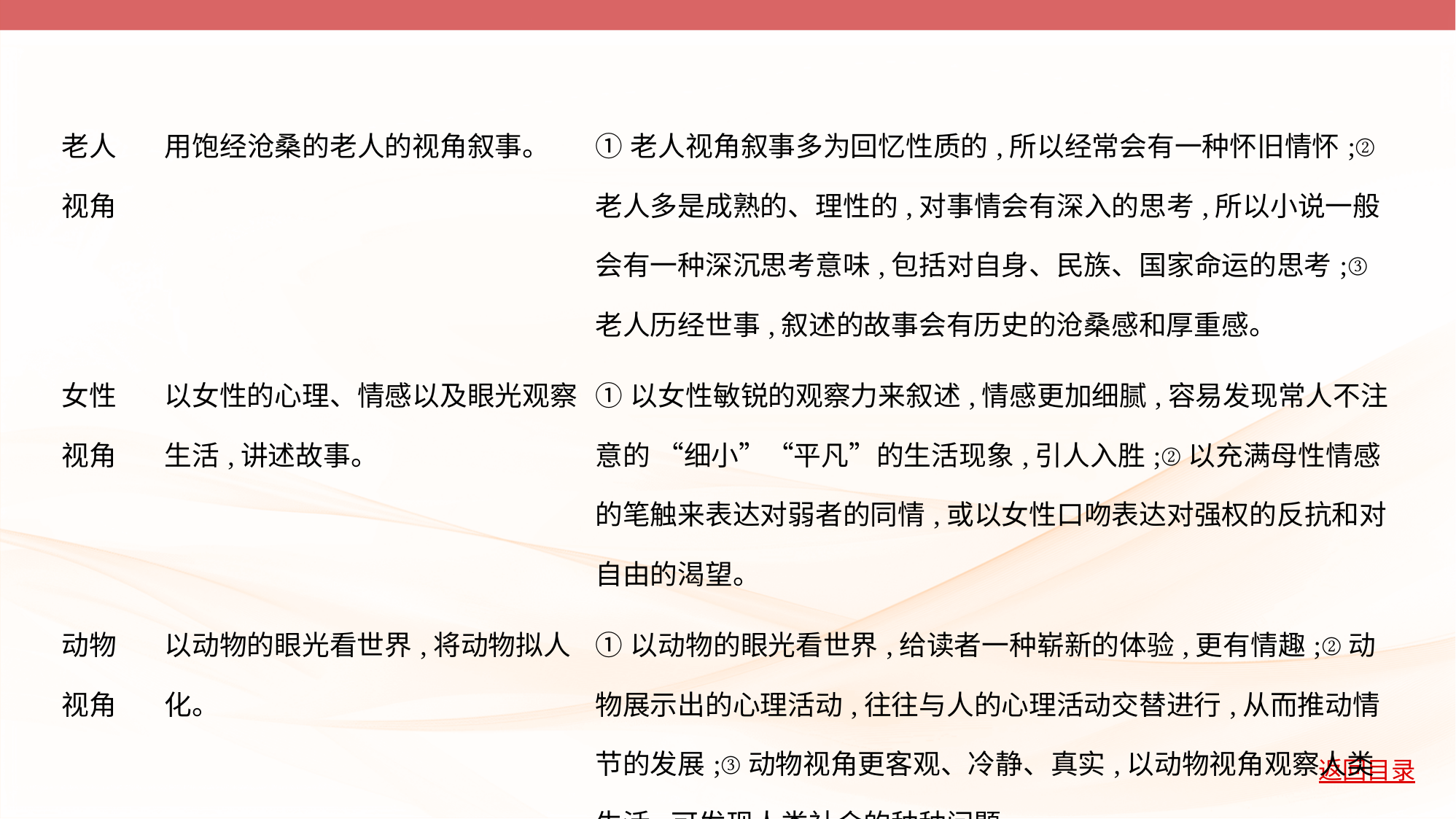

| 老人 视角 | 用饱经沧桑的老人的视角叙事。 | ①老人视角叙事多为回忆性质的,所以经常会有一种怀旧情怀;②老人多是成熟的、理性的,对事情会有深入的思考,所以小说一般会有一种深沉思考意味,包括对自身、民族、国家命运的思考;③老人历经世事,叙述的故事会有历史的沧桑感和厚重感。 |
| --- | --- | --- |
| 女性 视角 | 以女性的心理、情感以及眼光观察 生活,讲述故事。 | ①以女性敏锐的观察力来叙述,情感更加细腻,容易发现常人不注意的 “细小”“平凡”的生活现象,引人入胜;②以充满母性情感的笔触来表达对弱者的同情,或以女性口吻表达对强权的反抗和对自由的渴望。 |
| 动物 视角 | 以动物的眼光看世界,将动物拟人 化。 | ①以动物的眼光看世界,给读者一种崭新的体验,更有情趣;②动物展示出的心理活动,往往与人的心理活动交替进行,从而推动情节的发展;③动物视角更客观、冷静、真实,以动物视角观察人类生活,可发现人类社会的种种问题。 |